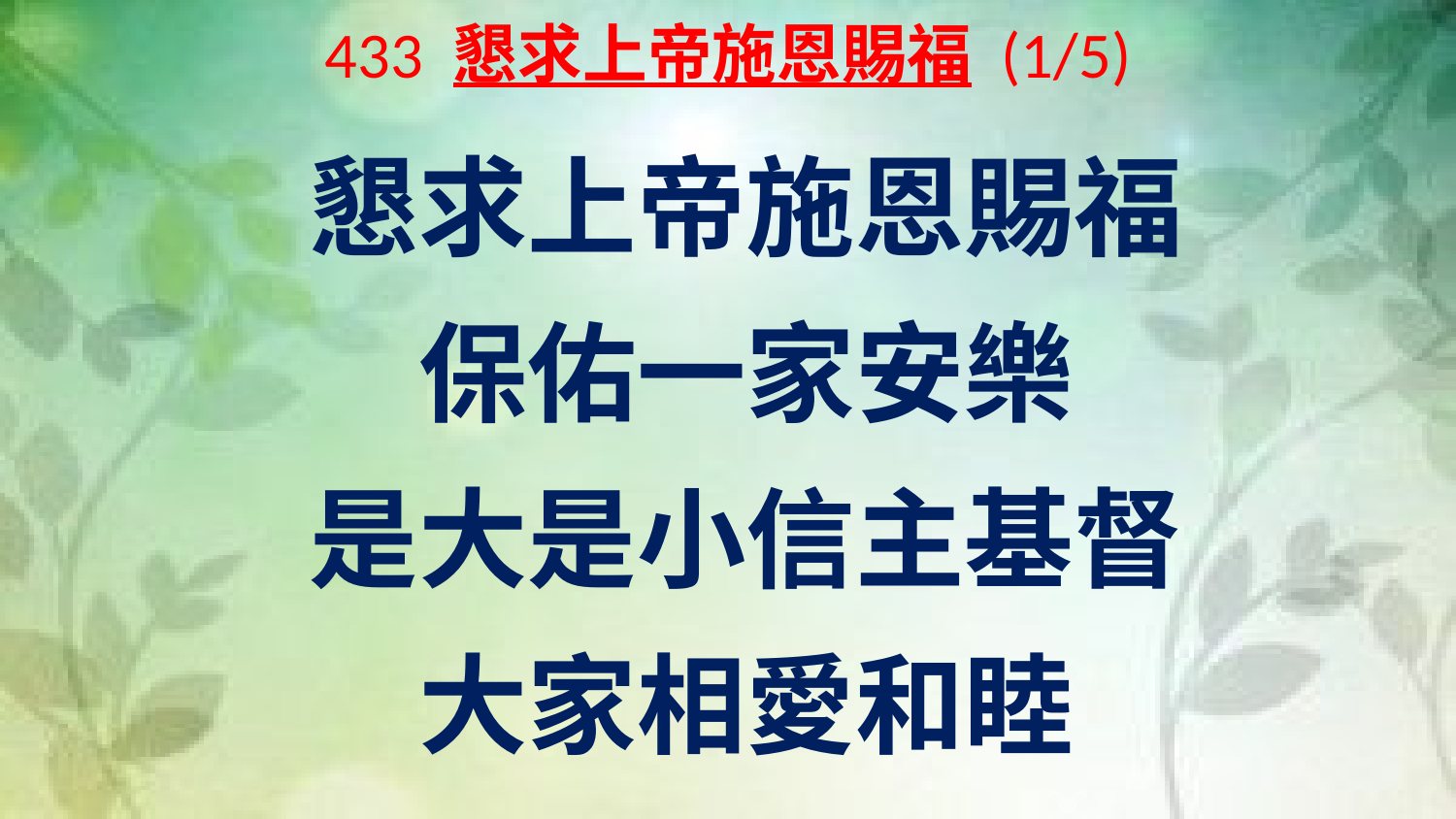

# 433 懇求上帝施恩賜福 (1/5)
懇求上帝施恩賜福
保佑一家安樂
是大是小信主基督
大家相愛和睦